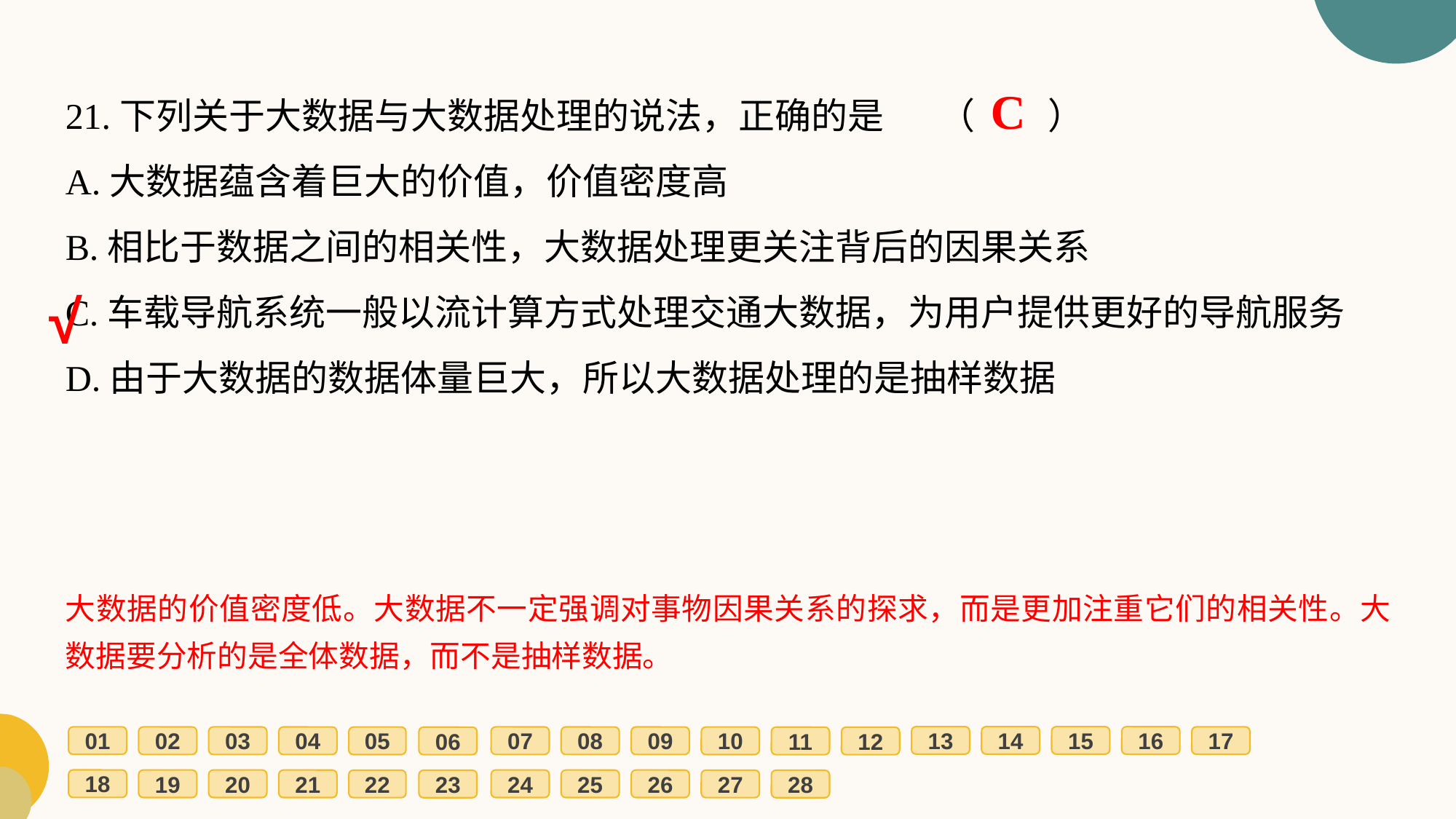

21.下列关于大数据与大数据处理的说法，正确的是	（　　）
A.大数据蕴含着巨大的价值，价值密度高
B.相比于数据之间的相关性，大数据处理更关注背后的因果关系
C.车载导航系统一般以流计算方式处理交通大数据，为用户提供更好的导航服务
D.由于大数据的数据体量巨大，所以大数据处理的是抽样数据
C
√
大数据的价值密度低。大数据不一定强调对事物因果关系的探求，而是更加注重它们的相关性。大数据要分析的是全体数据，而不是抽样数据。